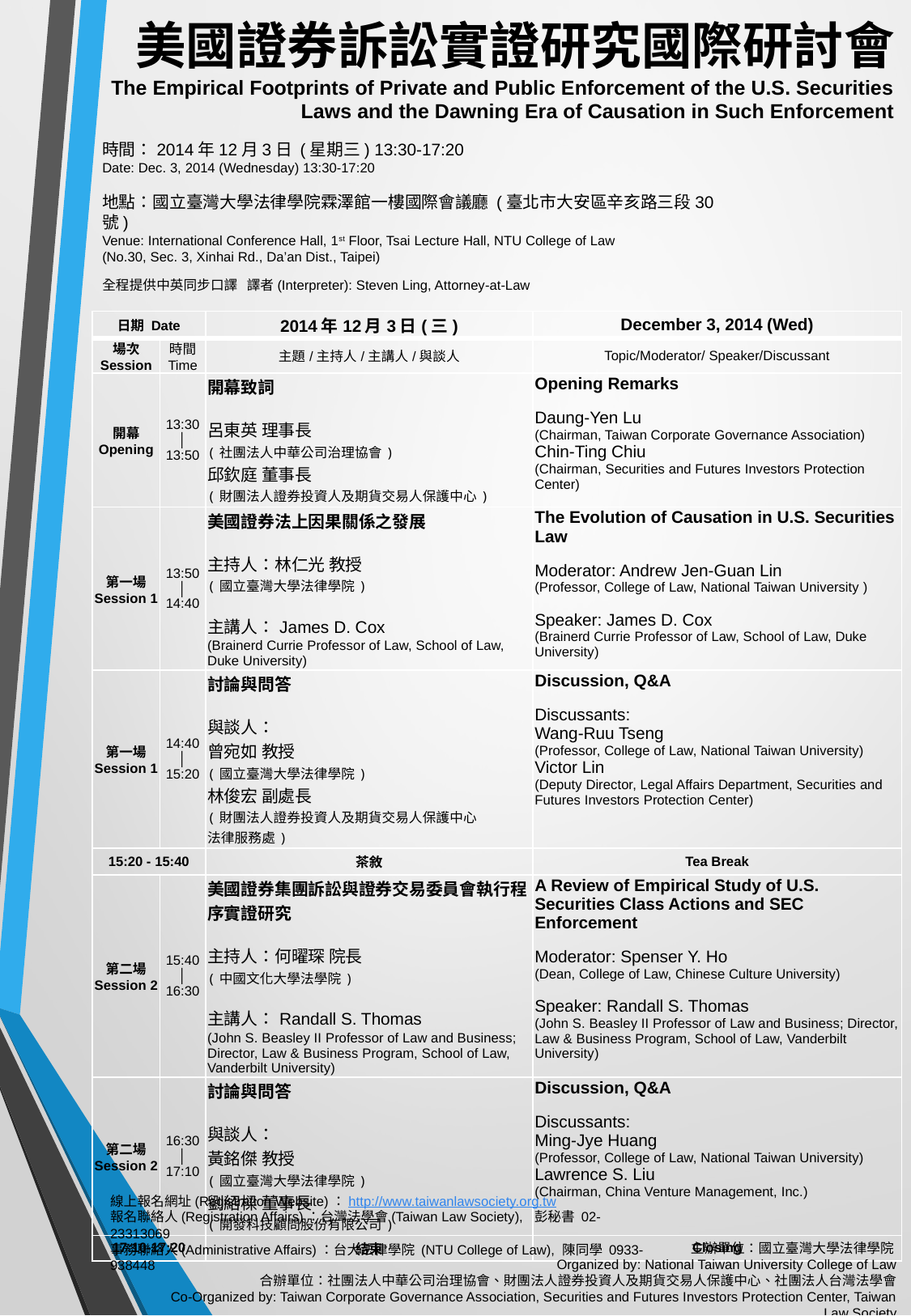

# 美國證券訴訟實證研究國際研討會 The Empirical Footprints of Private and Public Enforcement of the U.S. Securities Laws and the Dawning Era of Causation in Such Enforcement
時間：2014年12月3日 (星期三) 13:30-17:20
Date: Dec. 3, 2014 (Wednesday) 13:30-17:20

地點：國立臺灣大學法律學院霖澤館一樓國際會議廳 (臺北市大安區辛亥路三段30號)
Venue: International Conference Hall, 1st Floor, Tsai Lecture Hall, NTU College of Law
(No.30, Sec. 3, Xinhai Rd., Da’an Dist., Taipei)

全程提供中英同步口譯   譯者(Interpreter): Steven Ling, Attorney-at-Law
| 日期 Date |  | 2014年12月3日(三) | December 3, 2014 (Wed) |
| --- | --- | --- | --- |
| 場次 Session | 時間 Time | 主題/主持人/主講人/與談人 | Topic/Moderator/ Speaker/Discussant |
| 開幕 Opening | 13:30 │ 13:50 | 開幕致詞   呂東英 理事長 (社團法人中華公司治理協會) 邱欽庭 董事長 (財團法人證券投資人及期貨交易人保護中心) | Opening Remarks   Daung-Yen Lu (Chairman, Taiwan Corporate Governance Association) Chin-Ting Chiu (Chairman, Securities and Futures Investors Protection Center) |
| 第一場 Session 1 | 13:50 │ 14:40 | 美國證券法上因果關係之發展   主持人：林仁光 教授 (國立臺灣大學法律學院) 主講人：James D. Cox (Brainerd Currie Professor of Law, School of Law, Duke University) | The Evolution of Causation in U.S. Securities Law Moderator: Andrew Jen-Guan Lin (Professor, College of Law, National Taiwan University )   Speaker: James D. Cox (Brainerd Currie Professor of Law, School of Law, Duke University) |
| 第一場 Session 1 | 14:40 │ 15:20 | 討論與問答 與談人： 曾宛如 教授 (國立臺灣大學法律學院) 林俊宏 副處長 (財團法人證券投資人及期貨交易人保護中心 法律服務處) | Discussion, Q&A   Discussants: Wang-Ruu Tseng (Professor, College of Law, National Taiwan University) Victor Lin (Deputy Director, Legal Affairs Department, Securities and Futures Investors Protection Center) |
| 15:20 - 15:40 |  | 茶敘 | Tea Break |
| 第二場 Session 2 | 15:40 │ 16:30 | 美國證券集團訴訟與證券交易委員會執行程序實證研究   主持人：何曜琛 院長 (中國文化大學法學院)   主講人：Randall S. Thomas (John S. Beasley II Professor of Law and Business; Director, Law & Business Program, School of Law, Vanderbilt University) | A Review of Empirical Study of U.S. Securities Class Actions and SEC Enforcement   Moderator: Spenser Y. Ho (Dean, College of Law, Chinese Culture University)   Speaker: Randall S. Thomas (John S. Beasley II Professor of Law and Business; Director, Law & Business Program, School of Law, Vanderbilt University) |
| 第二場 Session 2 | 16:30 │ 17:10 | 討論與問答 與談人： 黃銘傑 教授 (國立臺灣大學法律學院) 劉紹樑 董事長 (開發科技顧問股份有限公司) | Discussion, Q&A   Discussants: Ming-Jye Huang (Professor, College of Law, National Taiwan University) Lawrence S. Liu (Chairman, China Venture Management, Inc.) |
| 17:10-17:20 |  | 結束 | Closing |
線上報名網址(Registration Website)：http://www.taiwanlawsociety.org.tw
報名聯絡人(Registration Affairs)：台灣法學會(Taiwan Law Society),  彭秘書 02-23313069
事務聯絡人(Administrative Affairs)：台大法律學院 (NTU College of Law), 陳同學 0933-938448
主辦單位：國立臺灣大學法律學院
Organized by: National Taiwan University College of Law
合辦單位：社團法人中華公司治理協會、財團法人證券投資人及期貨交易人保護中心、社團法人台灣法學會
Co-Organized by: Taiwan Corporate Governance Association, Securities and Futures Investors Protection Center, Taiwan Law Society